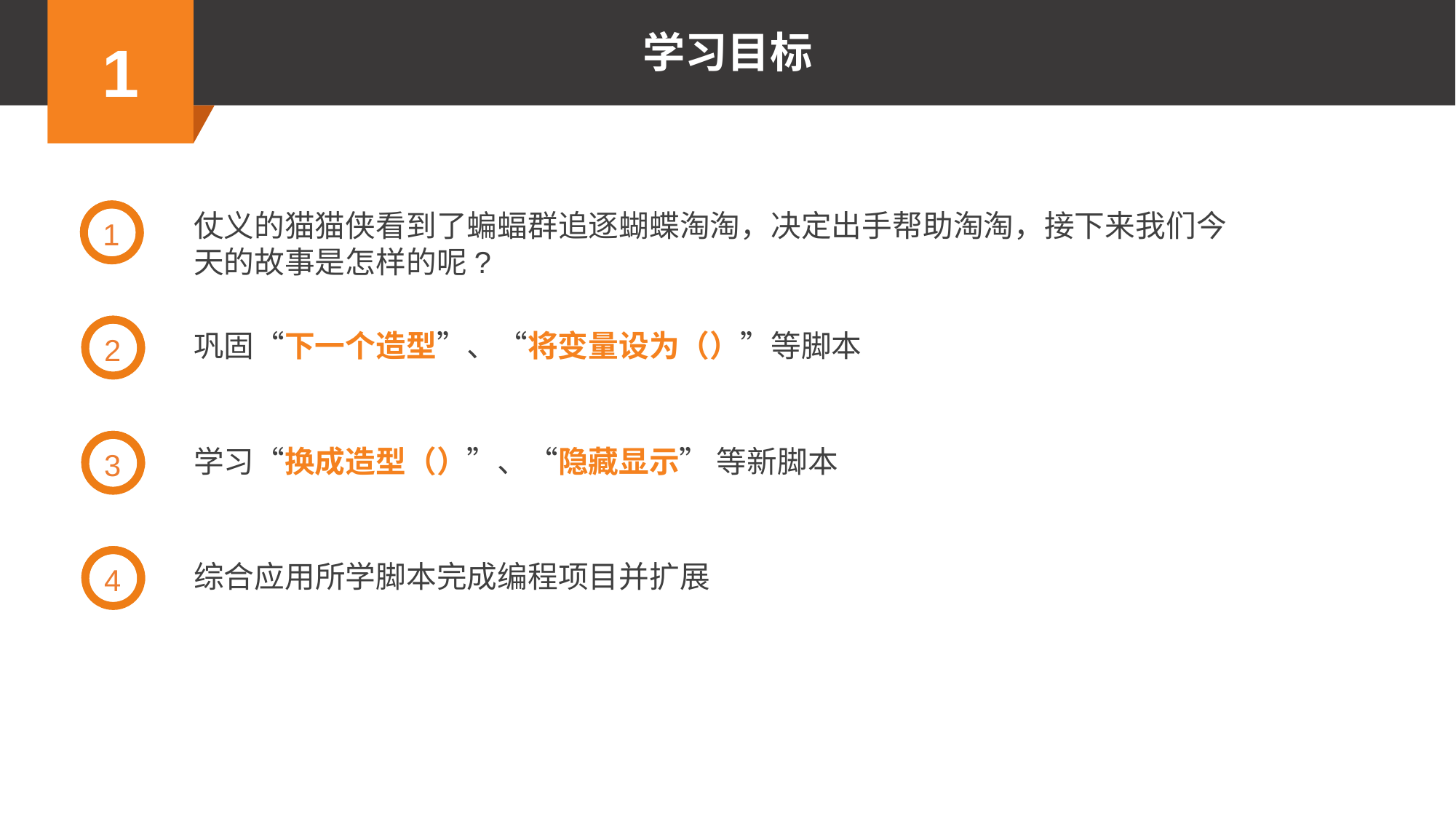

1
仗义的猫猫侠看到了蝙蝠群追逐蝴蝶淘淘，决定出手帮助淘淘，接下来我们今天的故事是怎样的呢?

2
巩固“下一个造型”、“将变量设为（）”等脚本

3
学习“换成造型（）”、“隐藏显示” 等新脚本

4
综合应用所学脚本完成编程项目并扩展